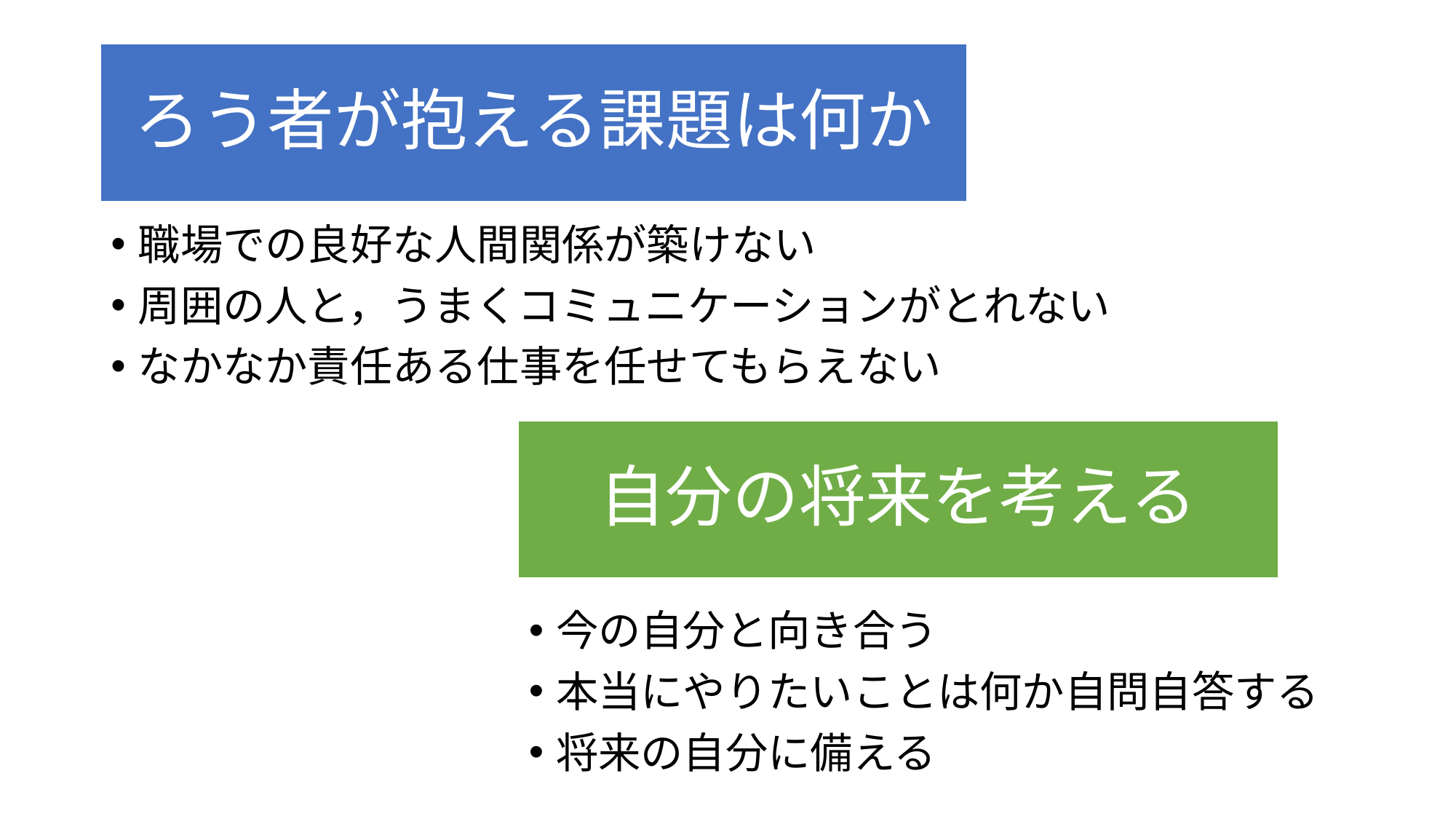

# ろう者が抱える課題は何か
職場での良好な人間関係が築けない
周囲の人と，うまくコミュニケーションがとれない
なかなか責任ある仕事を任せてもらえない

自分の将来を考える
今の自分と向き合う
本当にやりたいことは何か自問自答する
将来の自分に備える